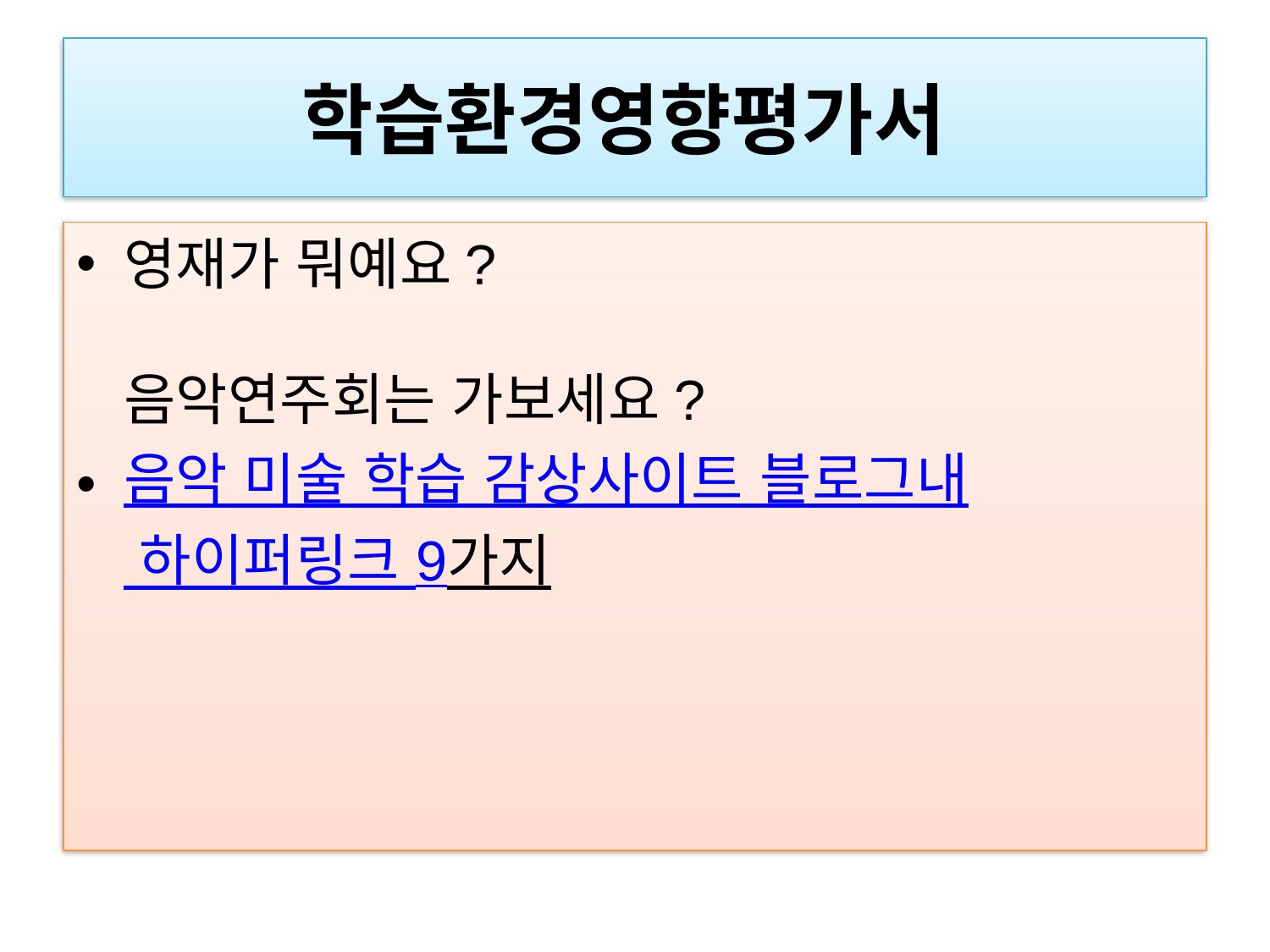

# 학습환경영향평가서
영재가 뭐예요?
음악연주회는 가보세요?
음악 미술 학습 감상사이트 블로그내 하이퍼링크 9가지